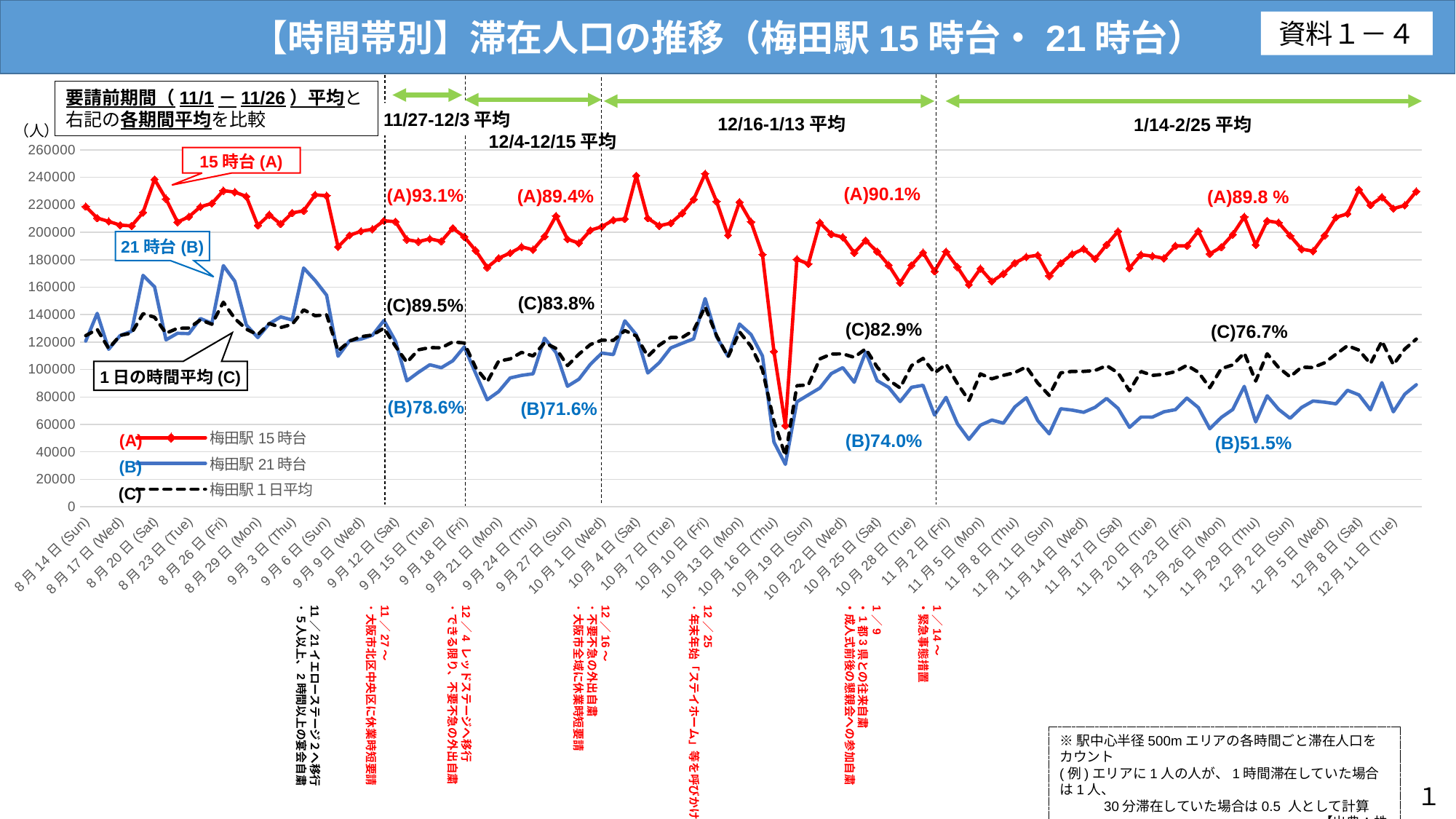

【時間帯別】滞在人口の推移（梅田駅15時台・21時台）
資料１－４
要請前期間（11/1－11/26）平均と
右記の各期間平均を比較
11/27-12/3平均
12/16-1/13平均
1/14-2/25平均
（人）
12/4-12/15平均

### Chart

| Category | 梅田駅15時台 | 梅田駅21時台 | 梅田駅１日平均 |
|---|---|---|---|
| 44136 | 218771.0 | 120757.0 | 124732.0 |
| 44137 | 210385.0 | 140944.0 | 129300.0 |
| 44138 | 207944.0 | 114751.0 | 115360.0 |
| 44139 | 205254.0 | 124756.0 | 124871.0 |
| 44140 | 204691.0 | 127954.0 | 126579.0 |
| 44141 | 214460.0 | 168629.0 | 140730.0 |
| 44142 | 238588.0 | 160314.0 | 138131.0 |
| 44143 | 224331.0 | 121651.0 | 126444.0 |
| 44144 | 207440.0 | 126454.0 | 130055.0 |
| 44145 | 211362.0 | 126190.0 | 130280.0 |
| 44146 | 218602.0 | 137178.0 | 136178.0 |
| 44147 | 221019.0 | 133684.0 | 133034.0 |
| 44148 | 230362.0 | 175746.0 | 149082.0 |
| 44149 | 229283.0 | 164316.0 | 137133.0 |
| 44150 | 226125.0 | 132530.0 | 129470.0 |
| 44151 | 204977.0 | 123345.0 | 125354.0 |
| 44152 | 212722.0 | 133393.0 | 133574.0 |
| 44153 | 206036.0 | 138371.0 | 130647.0 |
| 44154 | 214133.0 | 136129.0 | 132974.0 |
| 44155 | 215655.0 | 173988.0 | 143528.0 |
| 44156 | 227284.0 | 164905.0 | 139243.0 |
| 44157 | 226646.0 | 154176.0 | 139914.0 |
| 44158 | 189412.0 | 109725.0 | 113527.0 |
| 44159 | 197821.0 | 121008.0 | 120753.0 |
| 44160 | 200764.0 | 122182.0 | 123969.0 |
| 44161 | 202261.0 | 125078.0 | 125196.0 |
| 44162 | 208401.0 | 135739.0 | 130177.0 |
| 44163 | 207761.0 | 120739.0 | 117059.0 |
| 44164 | 194670.0 | 91759.0 | 105233.0 |
| 44165 | 193178.0 | 97951.0 | 114380.0 |
| 44166 | 195262.0 | 103508.0 | 116017.0 |
| 44167 | 193429.0 | 101364.0 | 115854.0 |
| 44168 | 203020.0 | 106400.0 | 120186.0 |
| 44169 | 196747.0 | 116557.0 | 119338.0 |
| 44170 | 186690.0 | 97196.0 | 101417.0 |
| 44171 | 174384.0 | 77966.0 | 90986.0 |
| 44172 | 181115.0 | 83914.0 | 106153.0 |
| 44173 | 184895.0 | 93876.0 | 107749.0 |
| 44174 | 189389.0 | 95747.0 | 112536.0 |
| 44175 | 187309.0 | 96903.0 | 109926.0 |
| 44176 | 196985.0 | 122874.0 | 119489.0 |
| 44177 | 211876.0 | 112413.0 | 115412.0 |
| 44178 | 194992.0 | 87796.0 | 102883.0 |
| 44179 | 192120.0 | 92954.0 | 111254.0 |
| 44180 | 201441.0 | 103850.0 | 118252.0 |
| 44181 | 204178.0 | 112041.0 | 121427.0 |
| 44182 | 208895.0 | 110907.0 | 121244.0 |
| 44183 | 209723.0 | 135501.0 | 128412.0 |
| 44184 | 241245.0 | 125441.0 | 124509.0 |
| 44185 | 210246.0 | 97464.0 | 109610.0 |
| 44186 | 204732.0 | 105034.0 | 117782.0 |
| 44187 | 206643.0 | 115765.0 | 123431.0 |
| 44188 | 213872.0 | 119157.0 | 123376.0 |
| 44189 | 223967.0 | 122408.0 | 128570.0 |
| 44190 | 242621.0 | 151734.0 | 145756.0 |
| 44191 | 222440.0 | 123896.0 | 124694.0 |
| 44192 | 197878.0 | 109535.0 | 109308.0 |
| 44193 | 222035.0 | 133133.0 | 127421.0 |
| 44194 | 207543.0 | 125552.0 | 116939.0 |
| 44195 | 183823.0 | 109872.0 | 99688.0 |
| 44196 | 113164.0 | 47167.0 | 62342.0 |
| 44197 | 59182.0 | 30918.0 | 37221.0 |
| 44198 | 180379.0 | 76455.0 | 88233.0 |
| 44199 | 176932.0 | 81544.0 | 88807.0 |
| 44200 | 207008.0 | 86530.0 | 107748.0 |
| 44201 | 198654.0 | 97032.0 | 111340.0 |
| 44202 | 196403.0 | 101434.0 | 111446.0 |
| 44203 | 185029.0 | 90739.0 | 108939.0 |
| 44204 | 194054.0 | 112856.0 | 115169.0 |
| 44205 | 185915.0 | 91895.0 | 101797.0 |
| 44206 | 176083.0 | 86973.0 | 92338.0 |
| 44207 | 163093.0 | 76665.0 | 86603.0 |
| 44208 | 176039.0 | 87082.0 | 102885.0 |
| 44209 | 185212.0 | 88518.0 | 108157.0 |
| 44210 | 171549.0 | 66807.0 | 97497.0 |
| 44211 | 185842.0 | 79738.0 | 103927.0 |
| 44212 | 174638.0 | 60459.0 | 89706.0 |
| 44213 | 161834.0 | 49158.0 | 77473.0 |
| 44214 | 173521.0 | 59434.0 | 96812.0 |
| 44215 | 164194.0 | 63205.0 | 93233.0 |
| 44216 | 169737.0 | 60923.0 | 95755.0 |
| 44217 | 177652.0 | 72779.0 | 97713.0 |
| 44218 | 182021.0 | 79466.0 | 101983.0 |
| 44219 | 183356.0 | 62781.0 | 90113.0 |
| 44220 | 168258.0 | 53180.0 | 81151.0 |
| 44221 | 177525.0 | 71415.0 | 97576.0 |
| 44222 | 184097.0 | 70439.0 | 98642.0 |
| 44223 | 187929.0 | 68849.0 | 98632.0 |
| 44224 | 180559.0 | 72494.0 | 99246.0 |
| 44225 | 190924.0 | 78921.0 | 102922.0 |
| 44226 | 200666.0 | 71695.0 | 97581.0 |
| 44227 | 173992.0 | 57846.0 | 84480.0 |
| 44228 | 183665.0 | 65399.0 | 98588.0 |
| 44229 | 182616.0 | 65342.0 | 95735.0 |
| 44230 | 181068.0 | 69217.0 | 96528.0 |
| 44231 | 190104.0 | 70777.0 | 98471.0 |
| 44232 | 190096.0 | 79227.0 | 103112.0 |
| 44233 | 200878.0 | 72311.0 | 98034.0 |
| 44234 | 184327.0 | 56849.0 | 86752.0 |
| 44235 | 189238.0 | 65113.0 | 100713.0 |
| 44236 | 198460.0 | 70899.0 | 103398.0 |
| 44237 | 211245.0 | 87723.0 | 112148.0 |
| 44238 | 190835.0 | 61859.0 | 91600.0 |
| 44239 | 208351.0 | 80880.0 | 111501.0 |
| 44240 | 206999.0 | 70984.0 | 101448.0 |
| 44241 | 197521.0 | 64452.0 | 94650.0 |
| 44242 | 187772.0 | 72404.0 | 101821.0 |
| 44243 | 186301.0 | 77093.0 | 101495.0 |
| 44244 | 197634.0 | 76244.0 | 104916.0 |
| 44245 | 210844.0 | 75013.0 | 111206.0 |
| 44246 | 213499.0 | 84889.0 | 117385.0 |
| 44247 | 231033.0 | 81548.0 | 114170.0 |
| 44248 | 219803.0 | 70654.0 | 104248.0 |
| 44249 | 225611.0 | 90441.0 | 120757.0 |
| 44250 | 217237.0 | 69183.0 | 103556.0 |
| 44251 | 219615.0 | 82064.0 | 114937.0 |
| 44252 | 229797.0 | 88941.0 | 122206.0 |
15時台(A)
(A)90.1%
(A)93.1%
(A)89.4%
(A)89.8 %
21時台(B)
(C)83.8%
(C)89.5%
(C)82.9%
(C)76.7%
1日の時間平均(C)
(B)78.6%
(B)71.6%
(B)74.0%
(A)
(B)51.5%
(B)
(C)
 11／21イエローステージ２へ移行
・５人以上、2時間以上の宴会自粛
 11／27～
・大阪市北区中央区に休業時短要請
 12／4 レッドステージへ移行
・できる限り、不要不急の外出自粛
 12／16～
・不要不急の外出自粛
・大阪市全域に休業時短要請
 12／25
・年末年始「ステイホーム」等を呼びかけ
 1／9
・1都3県との往来自粛
・成人式前後の懇親会への参加自粛
 1／14～
・緊急事態措置
※駅中心半径500mエリアの各時間ごと滞在人口をカウント
(例)エリアに1人の人が、1時間滞在していた場合は1人、
　　　30分滞在していた場合は0.5 人として計算
　　　　　　　　　　　　　　　　　　　【出典：株式会社Agoop】
１